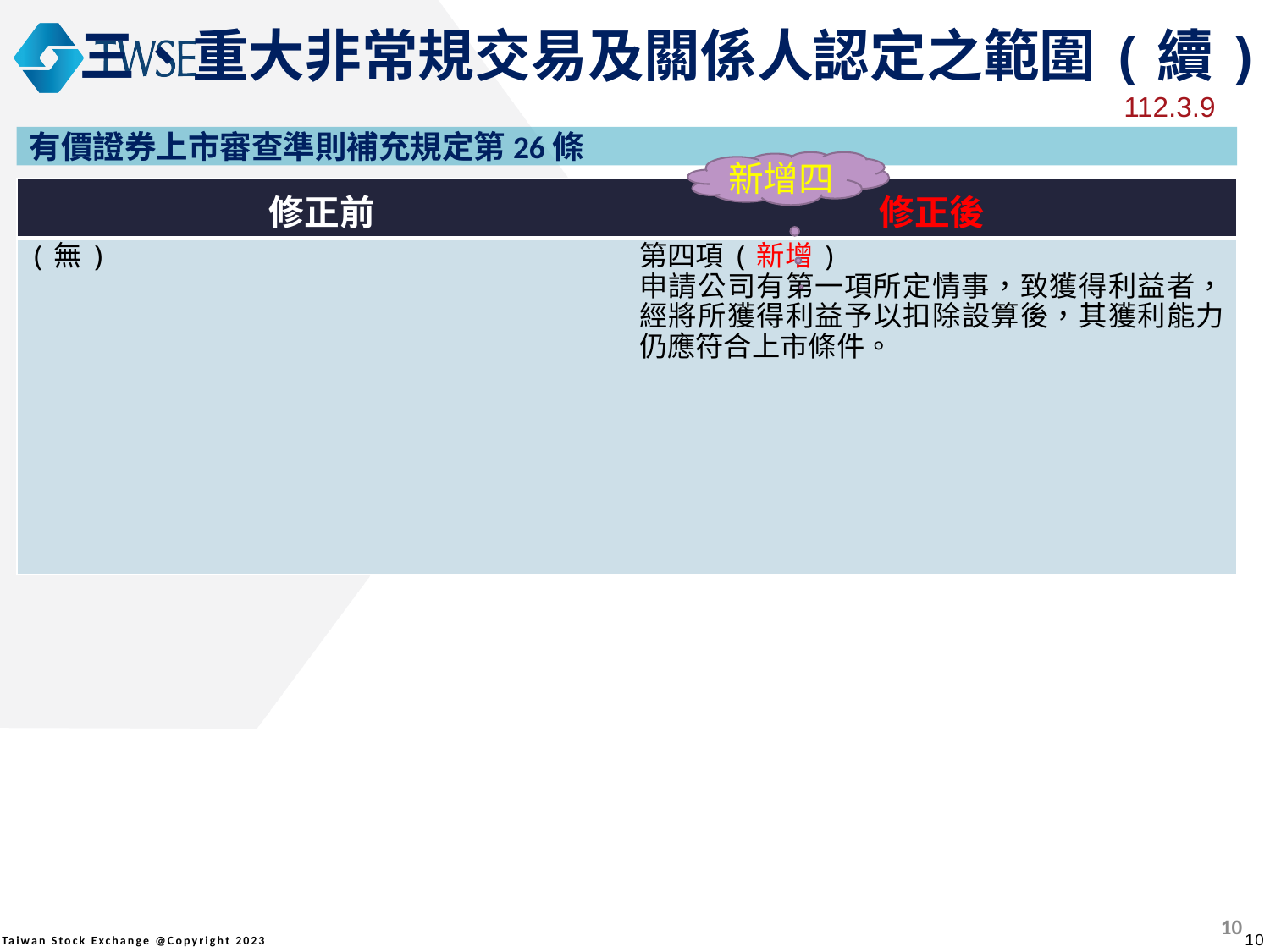

三、重大非常規交易及關係人認定之範圍(續)
112.3.9
有價證券上市審查準則補充規定第26條
新增四
| 修正前 | 修正後 |
| --- | --- |
| (無) | 第四項(新增) 申請公司有第一項所定情事，致獲得利益者，經將所獲得利益予以扣除設算後，其獲利能力仍應符合上市條件。 |
10
10